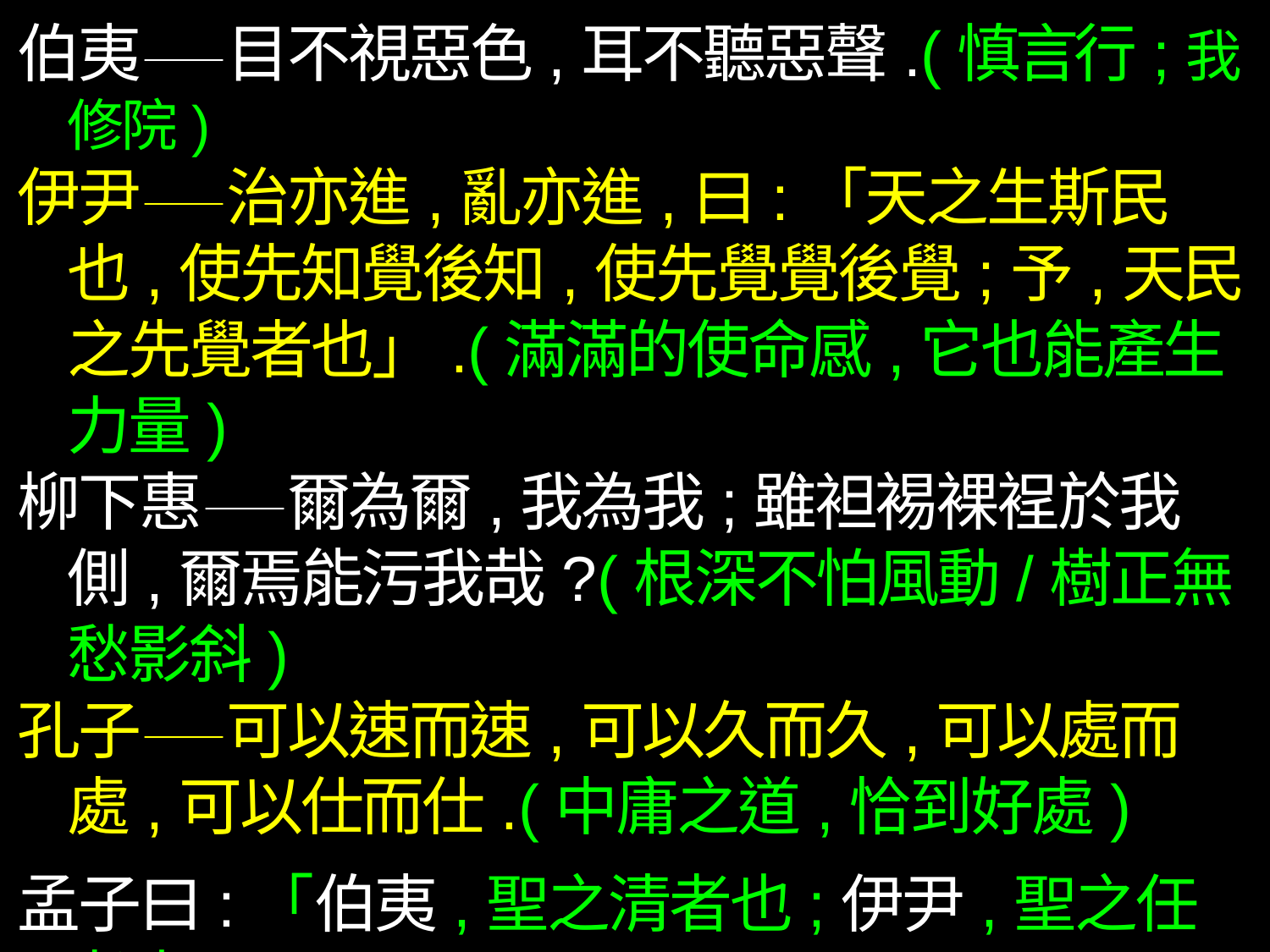

伯夷——目不視惡色,耳不聽惡聲.(慎言行;我修院)
伊尹——治亦進,亂亦進,曰:「天之生斯民也,使先知覺後知,使先覺覺後覺;予,天民之先覺者也」.(滿滿的使命感,它也能產生力量)
柳下惠——爾為爾,我為我;雖袒裼裸裎於我側,爾焉能污我哉?(根深不怕風動/樹正無愁影斜)
孔子——可以速而速,可以久而久,可以處而處,可以仕而仕.(中庸之道,恰到好處)
孟子曰:「伯夷,聖之清者也;伊尹,聖之任者也;
柳下惠,聖之和者也;孔子,聖之時者也.」
徐曰: 耶穌,聖之大成者也; 門徒,聖之似耶穌者也